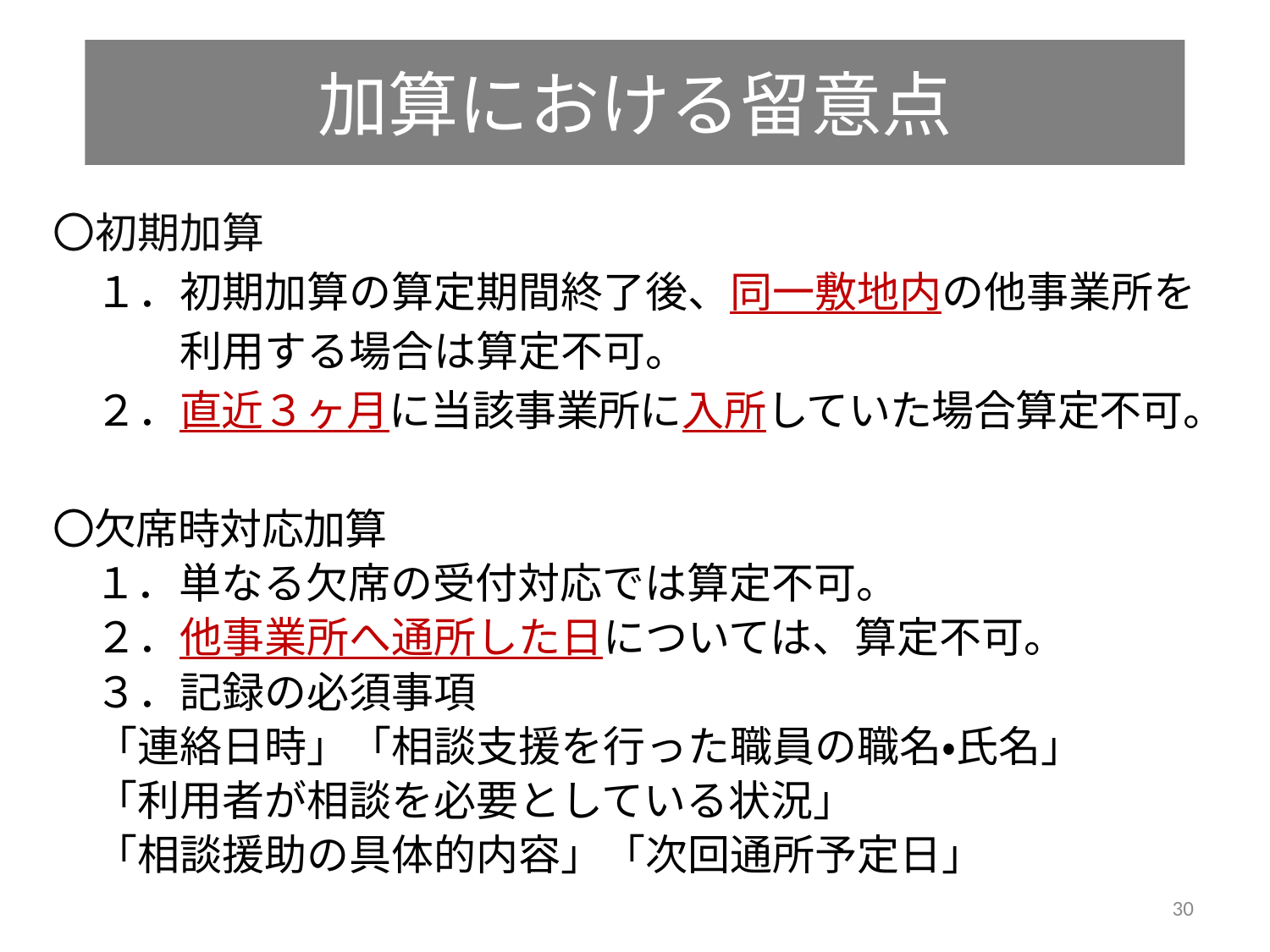

加算における留意点
〇初期加算
　１．初期加算の算定期間終了後、同一敷地内の他事業所を
　　　利用する場合は算定不可。
　２．直近３ヶ月に当該事業所に入所していた場合算定不可。

〇欠席時対応加算
　１．単なる欠席の受付対応では算定不可。
　２．他事業所へ通所した日については、算定不可。
　３．記録の必須事項
　「連絡日時」「相談支援を行った職員の職名・氏名」
　「利用者が相談を必要としている状況」
　「相談援助の具体的内容」「次回通所予定日」

30